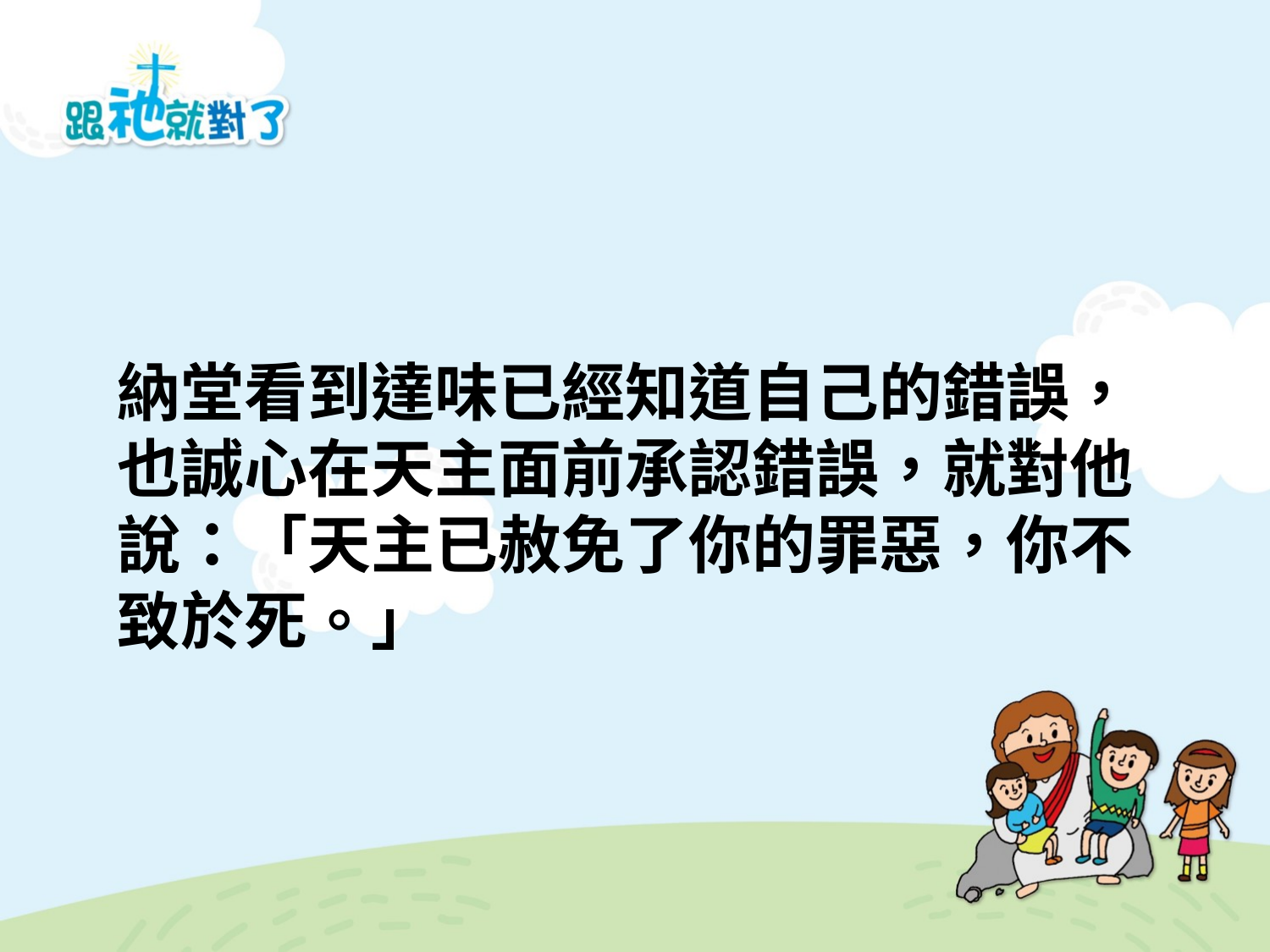

納堂看到達味已經知道自己的錯誤，也誠心在天主面前承認錯誤，就對他說：「天主已赦免了你的罪惡，你不致於死。」